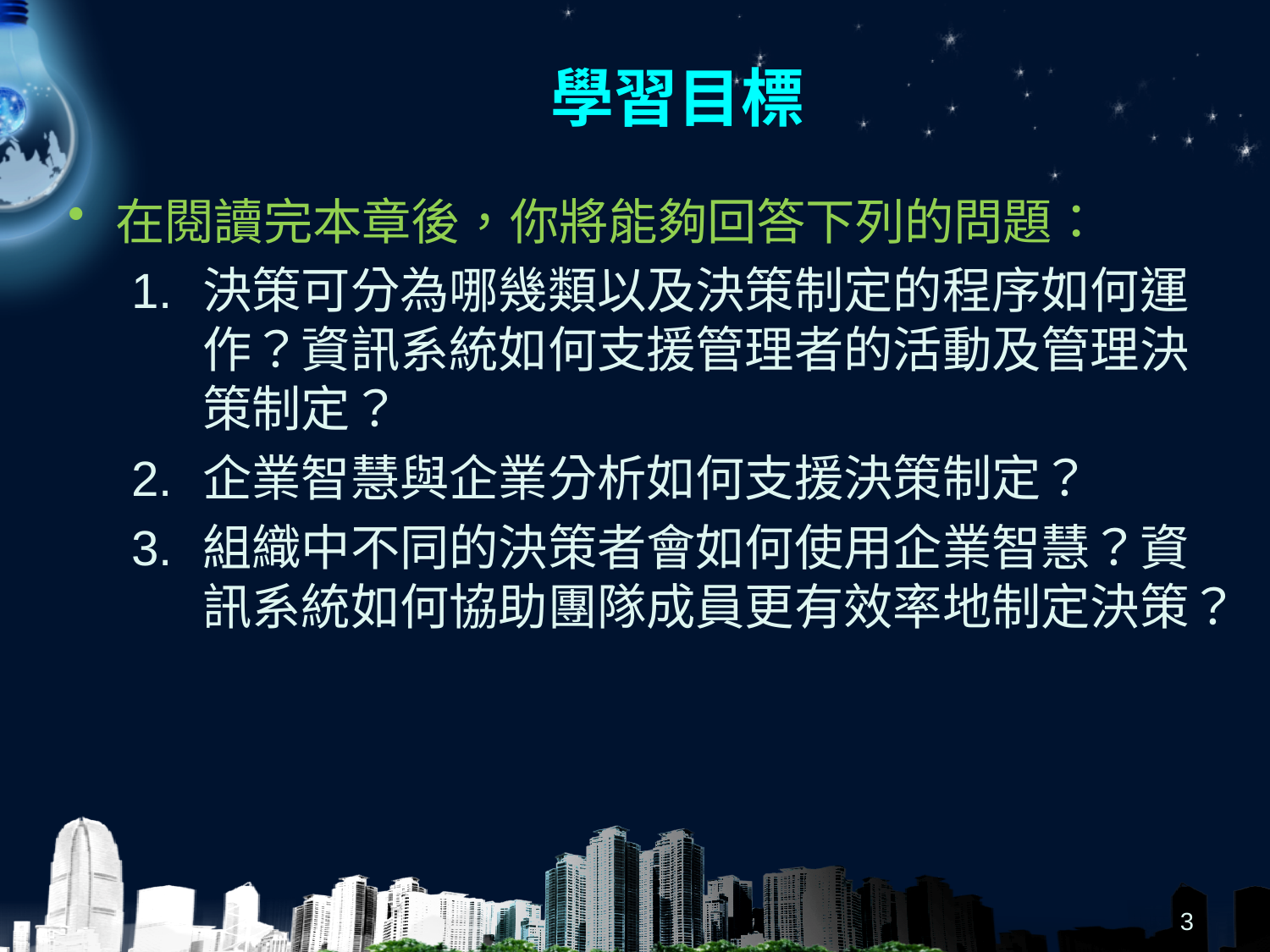

# 學習目標
在閱讀完本章後，你將能夠回答下列的問題：
決策可分為哪幾類以及決策制定的程序如何運作？資訊系統如何支援管理者的活動及管理決策制定？
企業智慧與企業分析如何支援決策制定？
組織中不同的決策者會如何使用企業智慧？資訊系統如何協助團隊成員更有效率地制定決策？
3